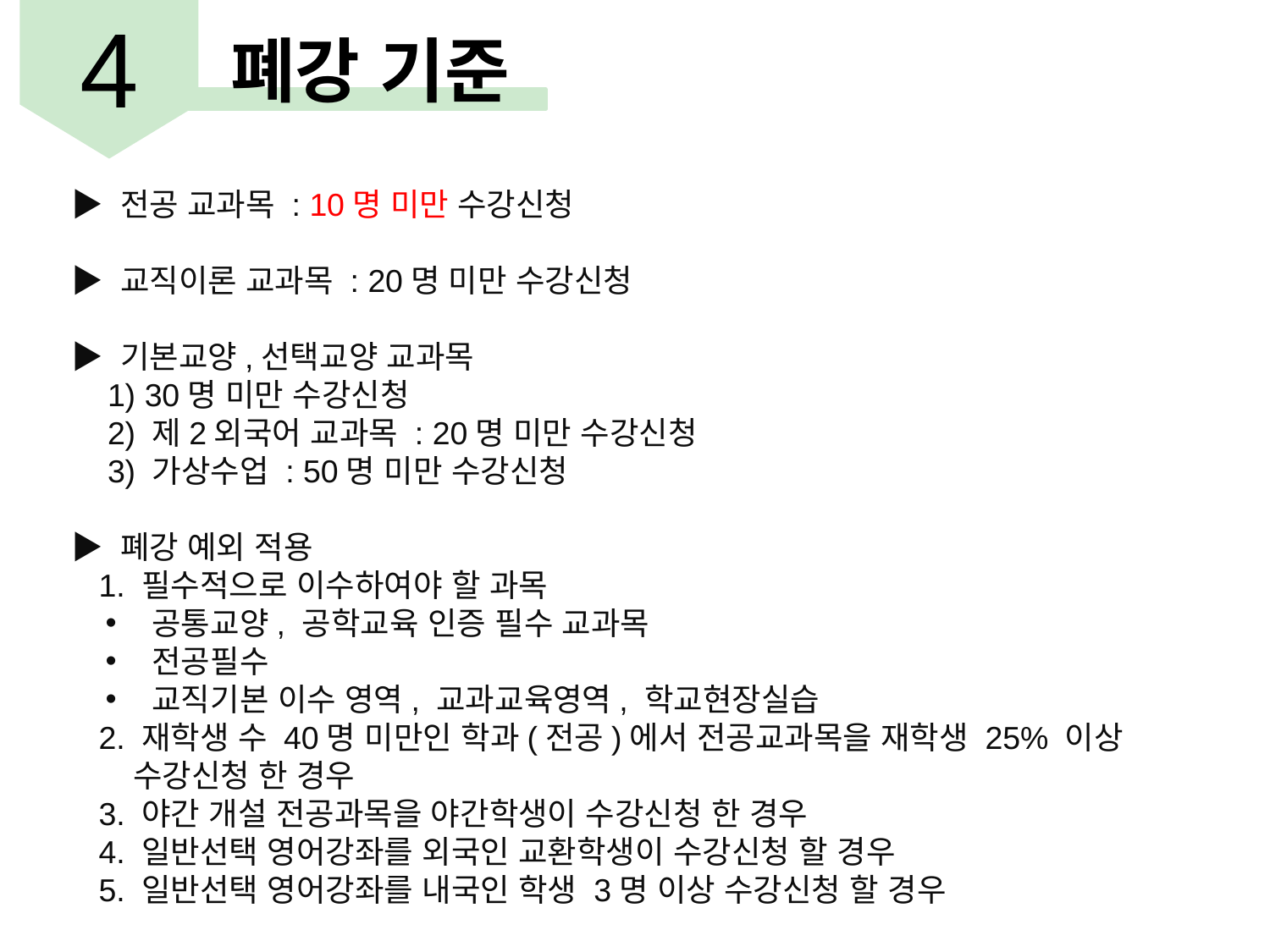

4
폐강 기준

▶ 전공 교과목 : 10명 미만 수강신청

▶ 교직이론 교과목 : 20명 미만 수강신청

▶ 기본교양,선택교양 교과목
    1) 30명 미만 수강신청
    2) 제2외국어 교과목 : 20명 미만 수강신청
    3) 가상수업 : 50명 미만 수강신청

▶ 폐강 예외 적용
   1. 필수적으로 이수하여야 할 과목
 공통교양, 공학교육 인증 필수 교과목
 전공필수
 교직기본 이수 영역, 교과교육영역, 학교현장실습
   2. 재학생 수 40명 미만인 학과(전공)에서 전공교과목을 재학생 25% 이상
      수강신청 한 경우
   3. 야간 개설 전공과목을 야간학생이 수강신청 한 경우
   4. 일반선택 영어강좌를 외국인 교환학생이 수강신청 할 경우
   5. 일반선택 영어강좌를 내국인 학생 3명 이상 수강신청 할 경우